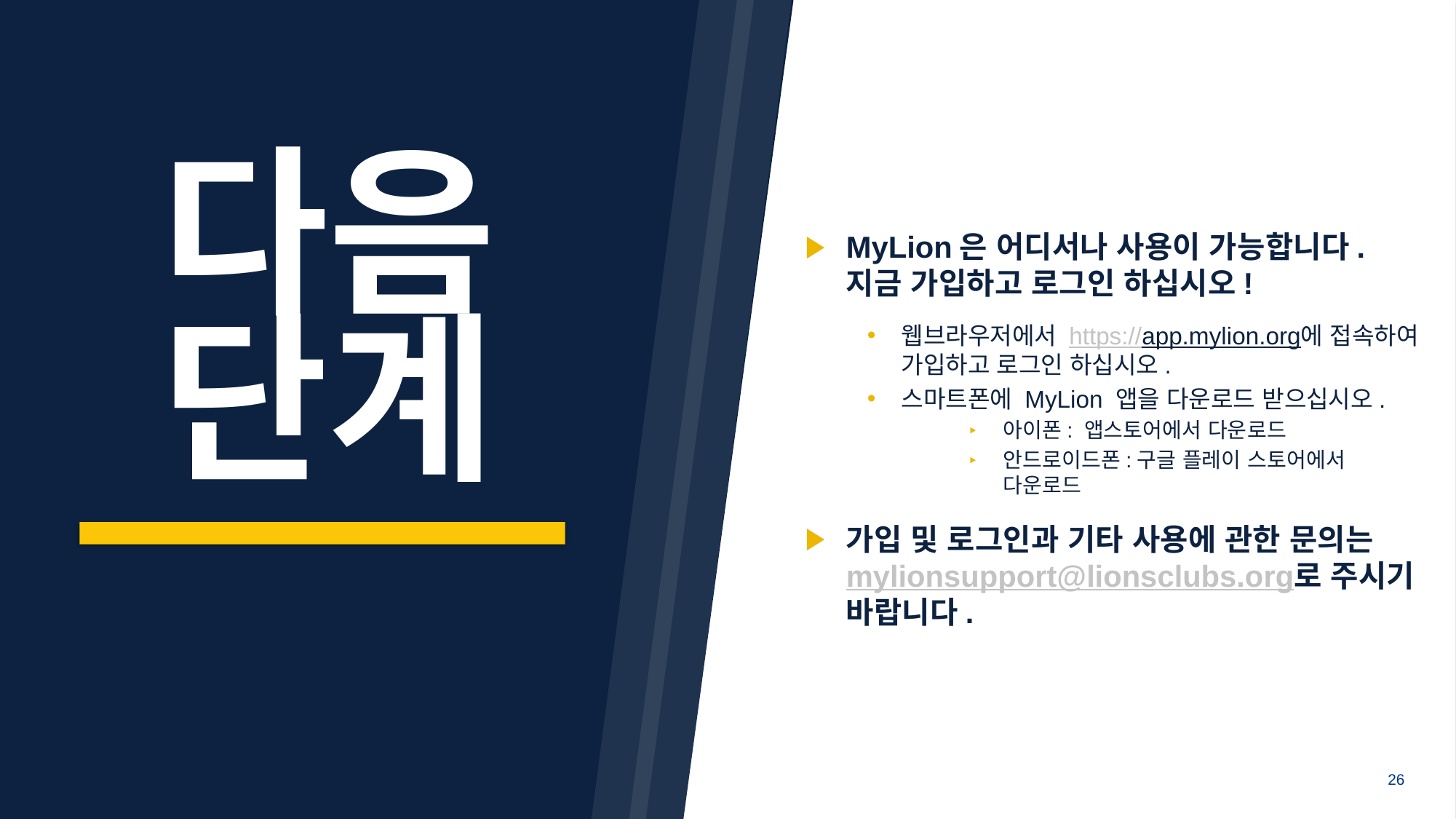

다음 단계
MyLion은 어디서나 사용이 가능합니다. 지금 가입하고 로그인 하십시오!
웹브라우저에서 https://app.mylion.org에 접속하여 가입하고 로그인 하십시오.
스마트폰에 MyLion 앱을 다운로드 받으십시오.
아이폰: 앱스토어에서 다운로드
안드로이드폰:구글 플레이 스토어에서 다운로드
가입 및 로그인과 기타 사용에 관한 문의는 mylionsupport@lionsclubs.org로 주시기 바랍니다.

26